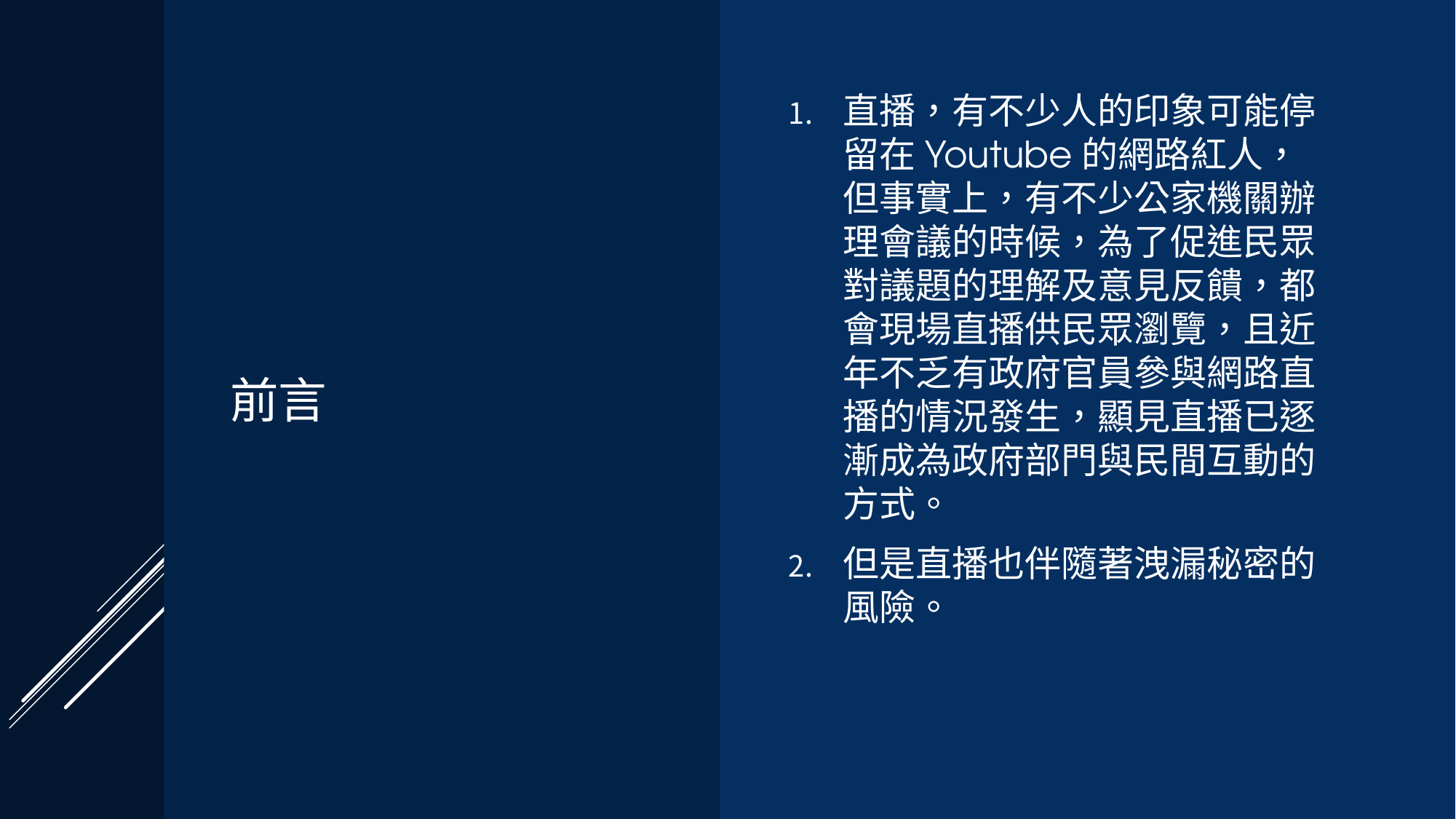

# 前言
直播，有不少人的印象可能停留在Youtube的網路紅人，但事實上，有不少公家機關辦理會議的時候，為了促進民眾對議題的理解及意見反饋，都會現場直播供民眾瀏覽，且近年不乏有政府官員參與網路直播的情況發生，顯見直播已逐漸成為政府部門與民間互動的方式。
但是直播也伴隨著洩漏秘密的風險。